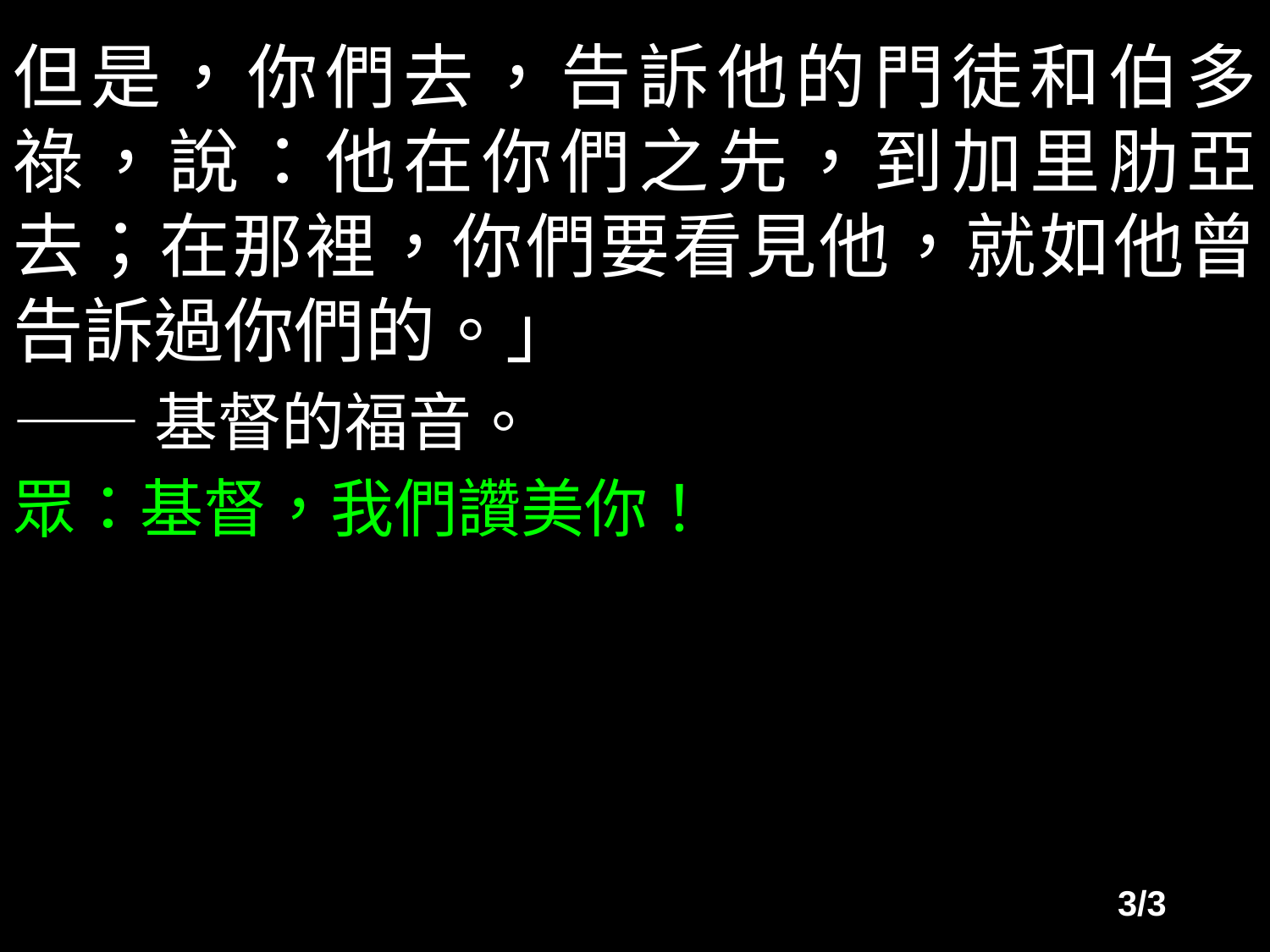

但是，你們去，告訴他的門徒和伯多祿，說：他在你們之先，到加里肋亞去；在那裡，你們要看見他，就如他曾告訴過你們的。」
——基督的福音。
眾：基督，我們讚美你！
3/3